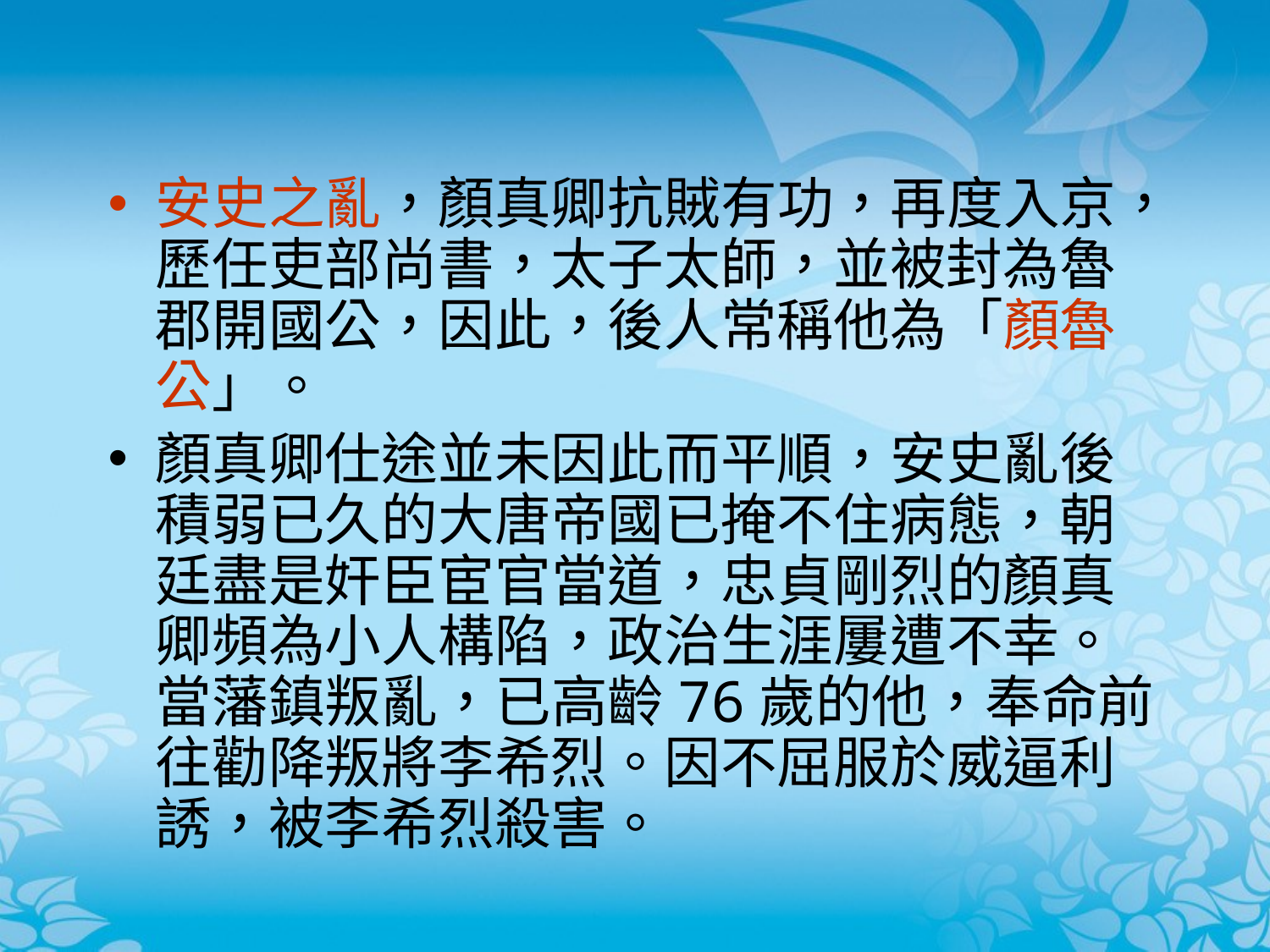

安史之亂，顏真卿抗賊有功，再度入京，歷任吏部尚書，太子太師，並被封為魯郡開國公，因此，後人常稱他為「顏魯公」。
顏真卿仕途並未因此而平順，安史亂後積弱已久的大唐帝國已掩不住病態，朝廷盡是奸臣宦官當道，忠貞剛烈的顏真卿頻為小人構陷，政治生涯屢遭不幸。當藩鎮叛亂，已高齡76歲的他，奉命前往勸降叛將李希烈。因不屈服於威逼利誘，被李希烈殺害。